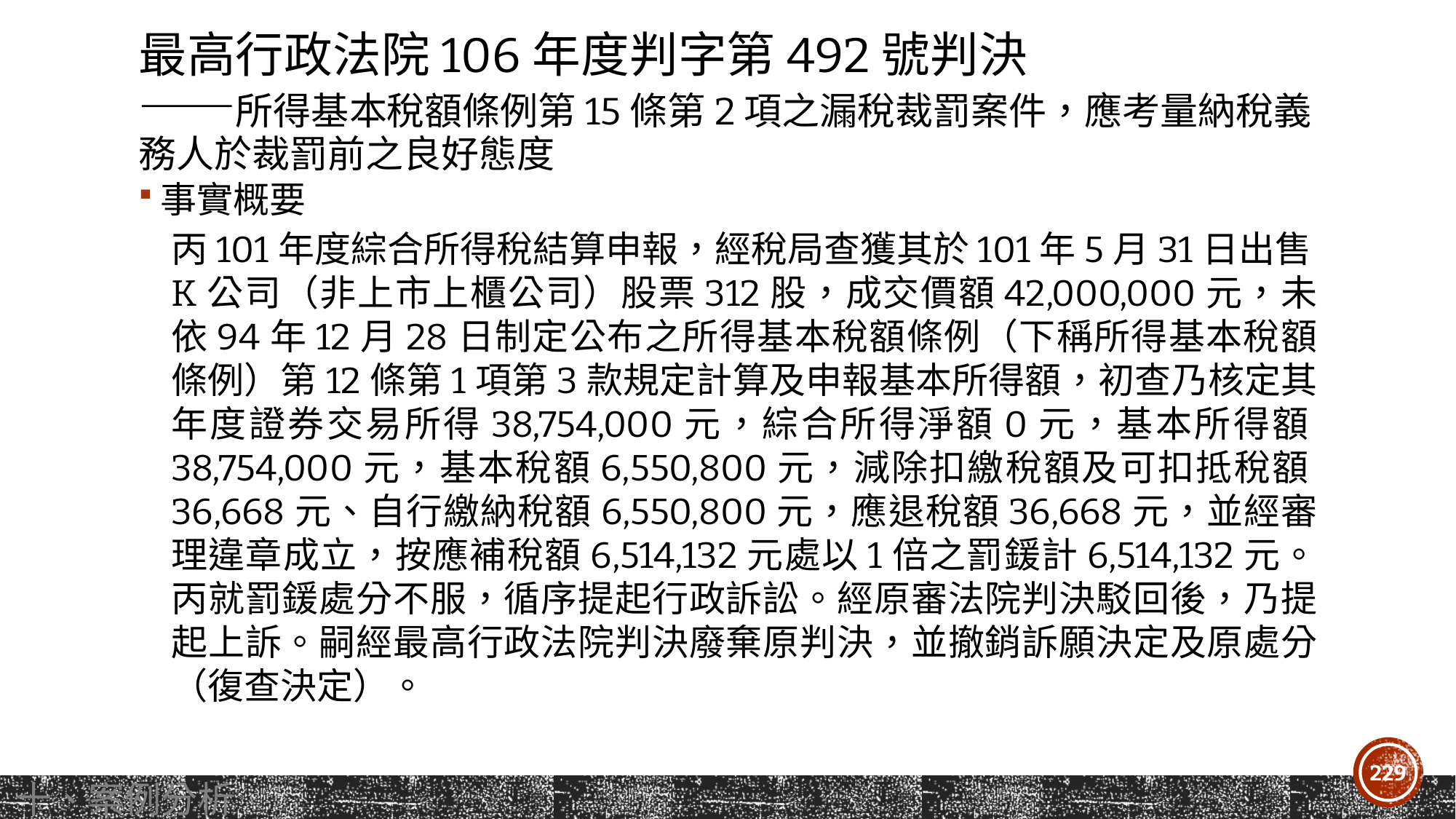

# 最高行政法院106年度判字第492號判決 ——所得基本稅額條例第15條第2項之漏稅裁罰案件，應考量納稅義務人於裁罰前之良好態度
事實概要
丙101年度綜合所得稅結算申報，經稅局查獲其於101年5月31日出售K公司（非上市上櫃公司）股票312股，成交價額42,000,000元，未依94年12月28日制定公布之所得基本稅額條例（下稱所得基本稅額條例）第12條第1項第3款規定計算及申報基本所得額，初查乃核定其年度證券交易所得38,754,000元，綜合所得淨額0元，基本所得額38,754,000元，基本稅額6,550,800元，減除扣繳稅額及可扣抵稅額36,668元、自行繳納稅額6,550,800元，應退稅額36,668元，並經審理違章成立，按應補稅額6,514,132元處以1倍之罰鍰計6,514,132元。丙就罰鍰處分不服，循序提起行政訴訟。經原審法院判決駁回後，乃提起上訴。嗣經最高行政法院判決廢棄原判決，並撤銷訴願決定及原處分（復查決定）。
229